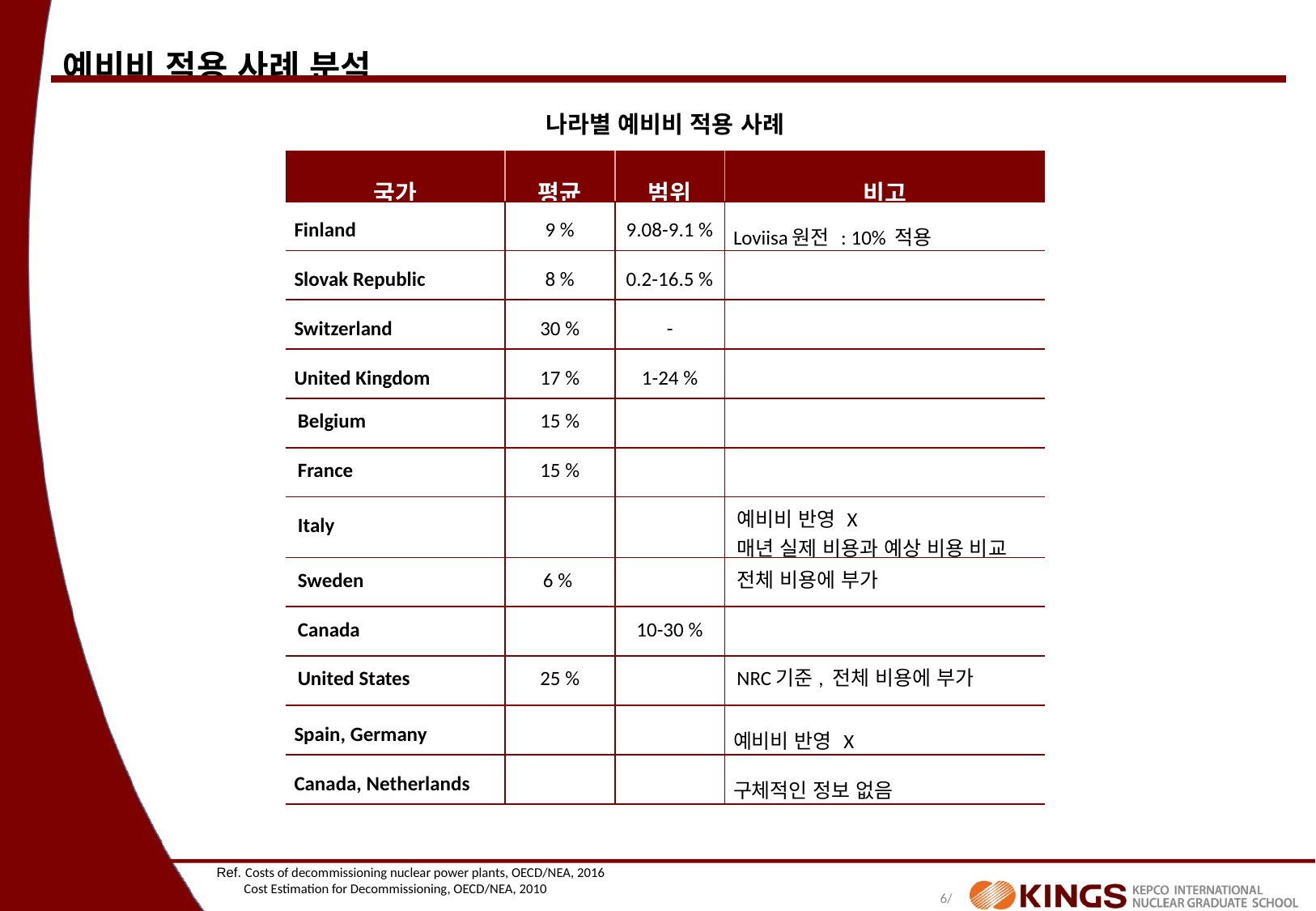

예비비 적용 사례 분석
나라별 예비비 적용 사례
| 국가 | 평균 | 범위 | 비고 |
| --- | --- | --- | --- |
| Finland | 9 % | 9.08-9.1 % | Loviisa원전 : 10% 적용 |
| Slovak Republic | 8 % | 0.2-16.5 % |  |
| Switzerland | 30 % | - |  |
| United Kingdom | 17 % | 1-24 % |  |
| Belgium | 15 % |  |  |
| France | 15 % |  |  |
| Italy |  |  | 예비비 반영 X 매년 실제 비용과 예상 비용 비교 |
| Sweden | 6 % |  | 전체 비용에 부가 |
| Canada |  | 10-30 % |  |
| United States | 25 % |  | NRC기준, 전체 비용에 부가 |
| Spain, Germany |  |  | 예비비 반영 X |
| Canada, Netherlands |  |  | 구체적인 정보 없음 |
Ref. Costs of decommissioning nuclear power plants, OECD/NEA, 2016
         Cost Estimation for Decommissioning, OECD/NEA, 2010